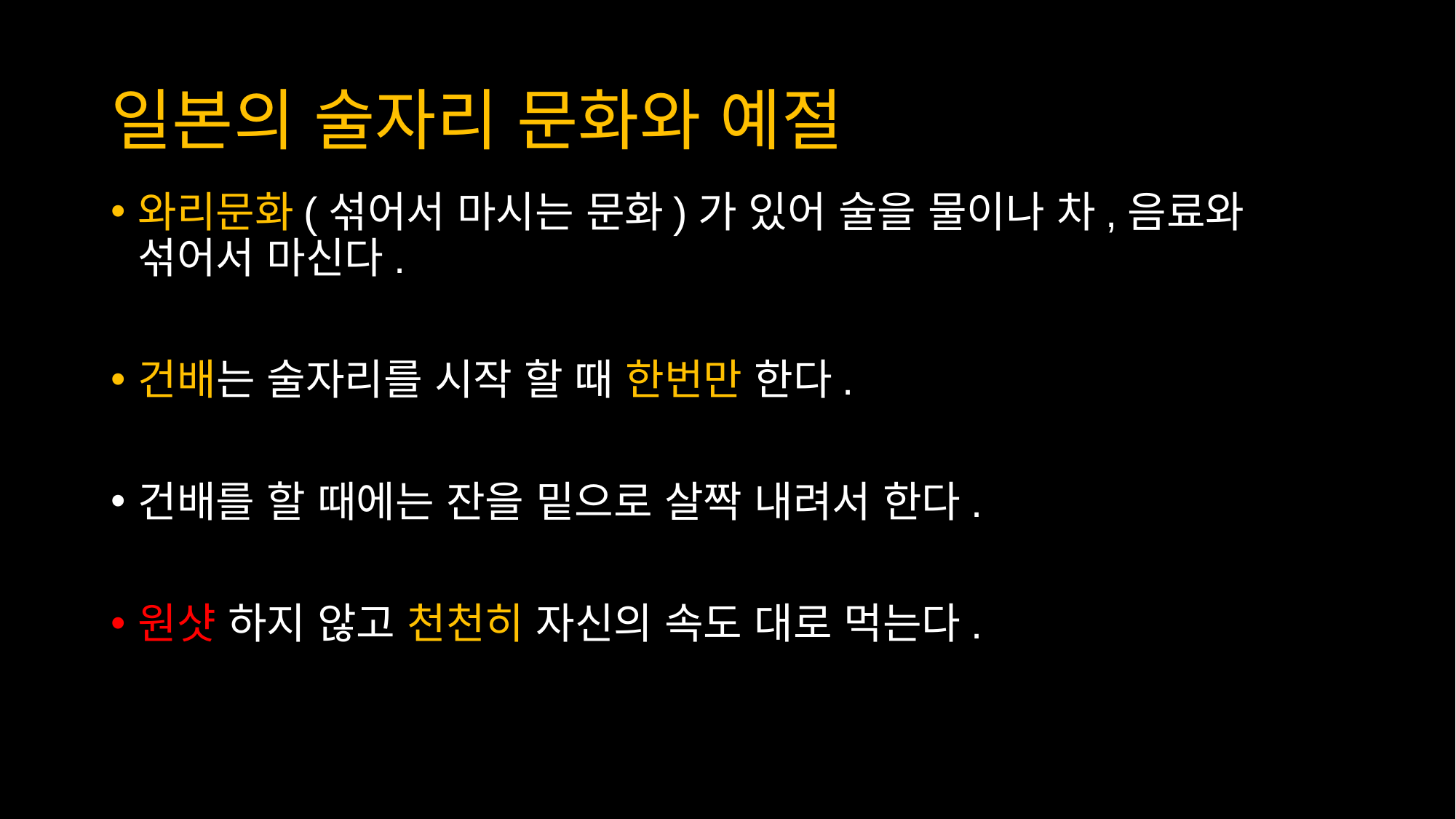

# 일본의 술자리 문화와 예절
와리문화(섞어서 마시는 문화)가 있어 술을 물이나 차,음료와 섞어서 마신다.

건배는 술자리를 시작 할 때 한번만 한다.

건배를 할 때에는 잔을 밑으로 살짝 내려서 한다.

원샷 하지 않고 천천히 자신의 속도 대로 먹는다.